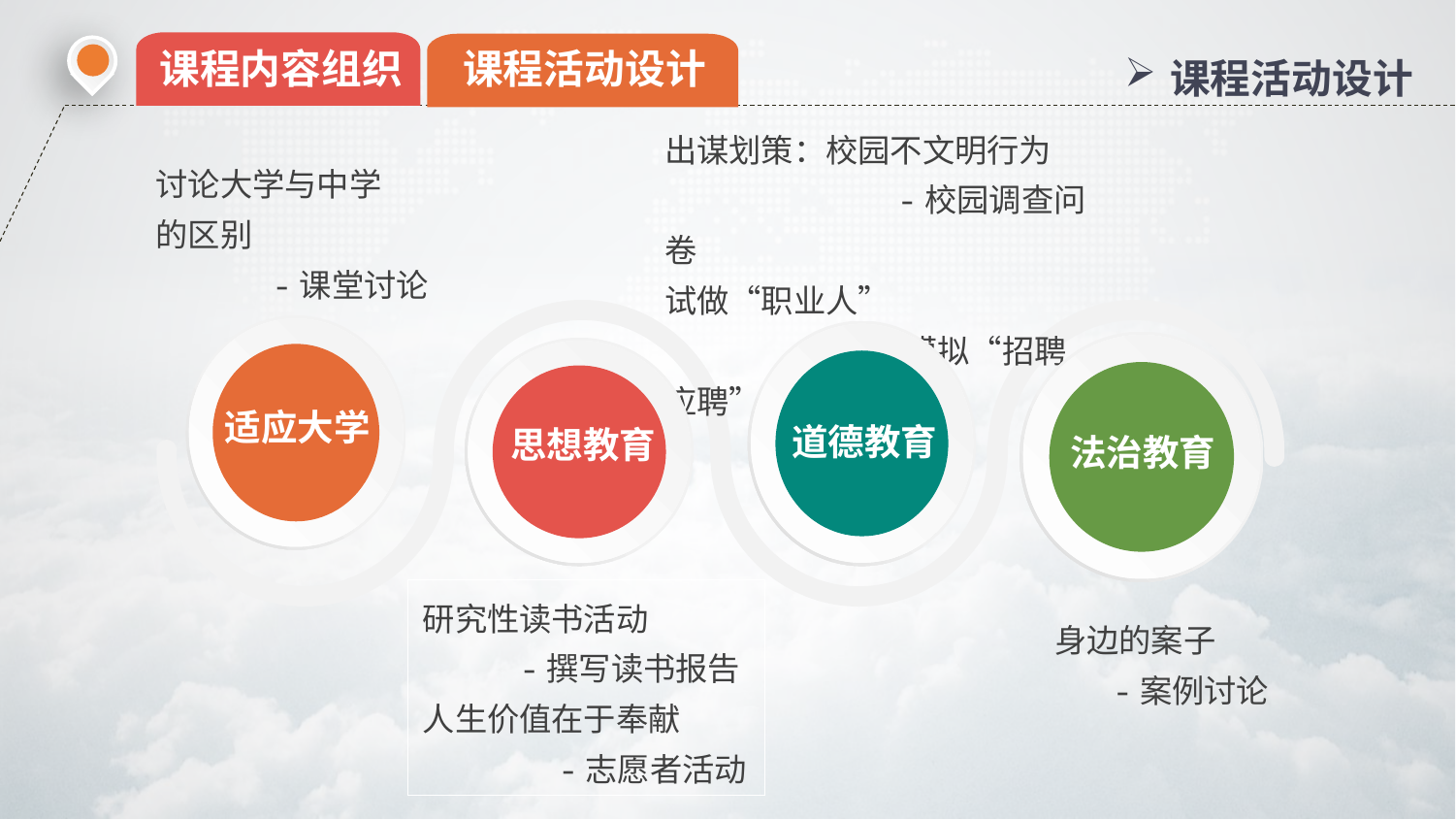

课程活动设计
课程内容组织

课程活动设计
出谋划策：校园不文明行为
            -校园调查问卷
试做“职业人”
           -模拟“招聘应聘”
讨论大学与中学
的区别
      -课堂讨论

适应大学

道德教育

法治教育

思想教育
研究性读书活动
     -撰写读书报告
人生价值在于奉献
       -志愿者活动
身边的案子
   -案例讨论